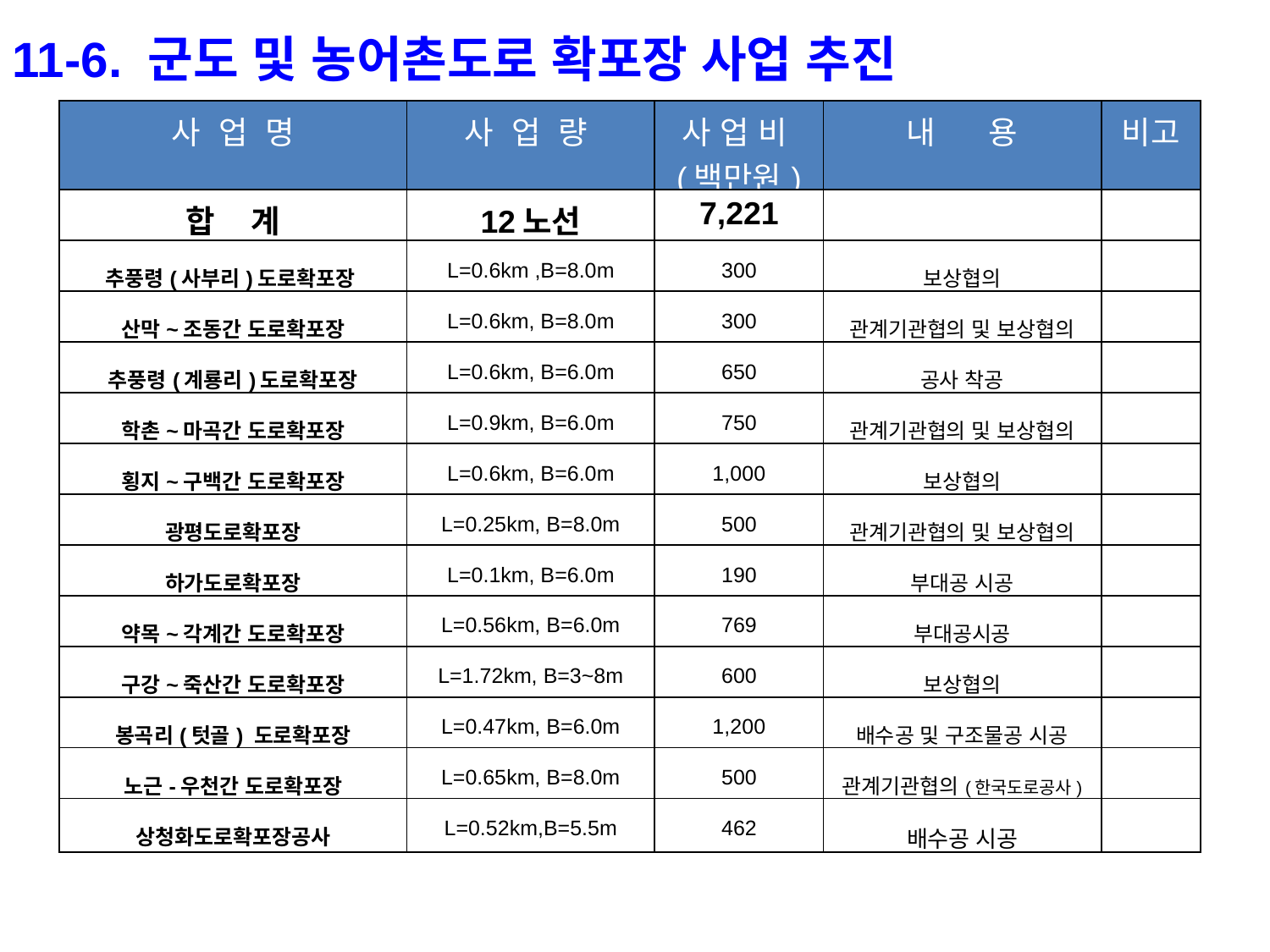

11-6. 군도 및 농어촌도로 확포장 사업 추진

| 사 업 명 | 사 업 량 | 사 업 비(백만원) | 내 용 | 비고 |
| --- | --- | --- | --- | --- |
| 합 계 | 12노선 | 7,221 |  |  |
| 추풍령(사부리)도로확포장 | L=0.6km ,B=8.0m | 300 | 보상협의 |  |
| 산막~조동간 도로확포장 | L=0.6km, B=8.0m | 300 | 관계기관협의 및 보상협의 |  |
| 추풍령(계룡리)도로확포장 | L=0.6km, B=6.0m | 650 | 공사 착공 |  |
| 학촌~마곡간 도로확포장 | L=0.9km, B=6.0m | 750 | 관계기관협의 및 보상협의 |  |
| 횡지~구백간 도로확포장 | L=0.6km, B=6.0m | 1,000 | 보상협의 |  |
| 광평도로확포장 | L=0.25km, B=8.0m | 500 | 관계기관협의 및 보상협의 |  |
| 하가도로확포장 | L=0.1km, B=6.0m | 190 | 부대공 시공 |  |
| 약목~각계간 도로확포장 | L=0.56km, B=6.0m | 769 | 부대공시공 |  |
| 구강~죽산간 도로확포장 | L=1.72km, B=3~8m | 600 | 보상협의 |  |
| 봉곡리(텃골) 도로확포장 | L=0.47km, B=6.0m | 1,200 | 배수공 및 구조물공 시공 |  |
| 노근-우천간 도로확포장 | L=0.65km, B=8.0m | 500 | 관계기관협의(한국도로공사) |  |
| 상청화도로확포장공사 | L=0.52km,B=5.5m | 462 | 배수공 시공 |  |